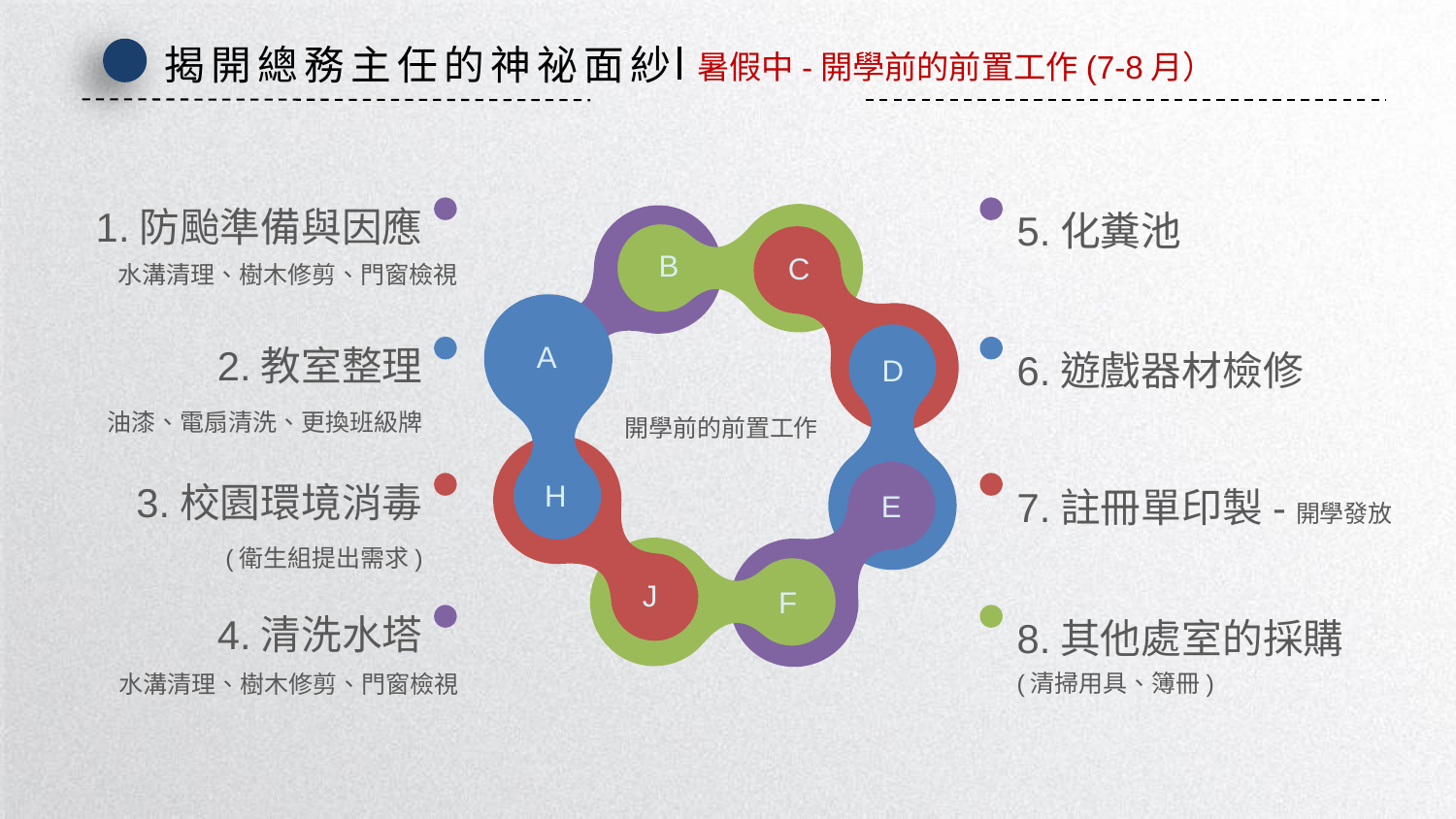

揭開總務主任的神祕面紗

暑假中-開學前的前置工作(7-8月）
1.防颱準備與因應

5.化糞池

B
C

A
D
開學前的前置工作

H
E

J
F
水溝清理、樹木修剪、門窗檢視
2.教室整理
油漆、電扇清洗、更換班級牌

6.遊戲器材檢修

3.校園環境消毒
(衛生組提出需求)

7.註冊單印製-開學發放

4.清洗水塔

8.其他處室的採購(清掃用具、簿冊)

水溝清理、樹木修剪、門窗檢視